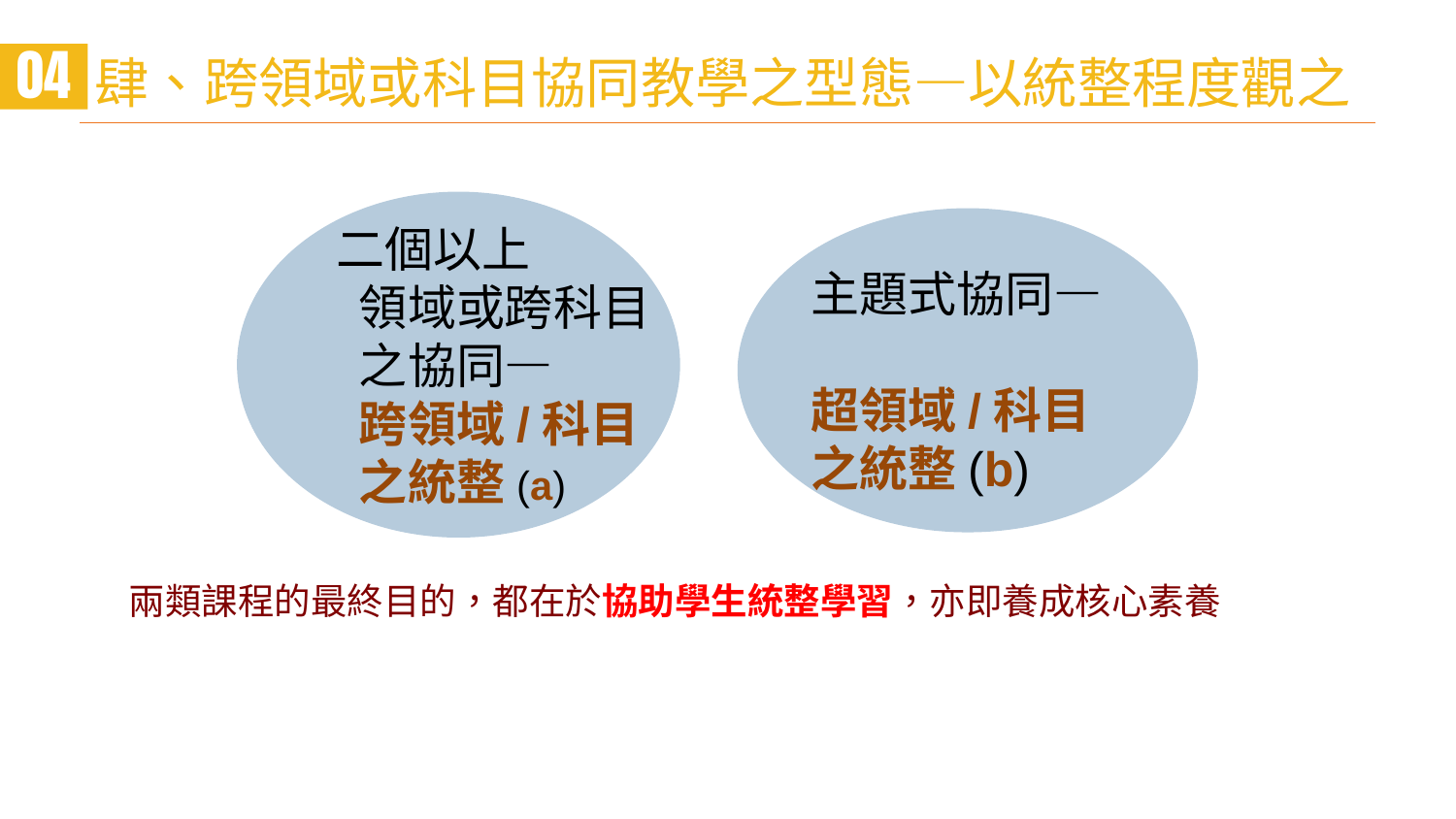

# 肆、跨領域或科目協同教學之型態—以統整程度觀之
04
二個以上
 領域或跨科目
 之協同—
 跨領域/科目
 之統整(a)

主題式協同—

超領域/科目
之統整(b)

兩類課程的最終目的，都在於協助學生統整學習，亦即養成核心素養